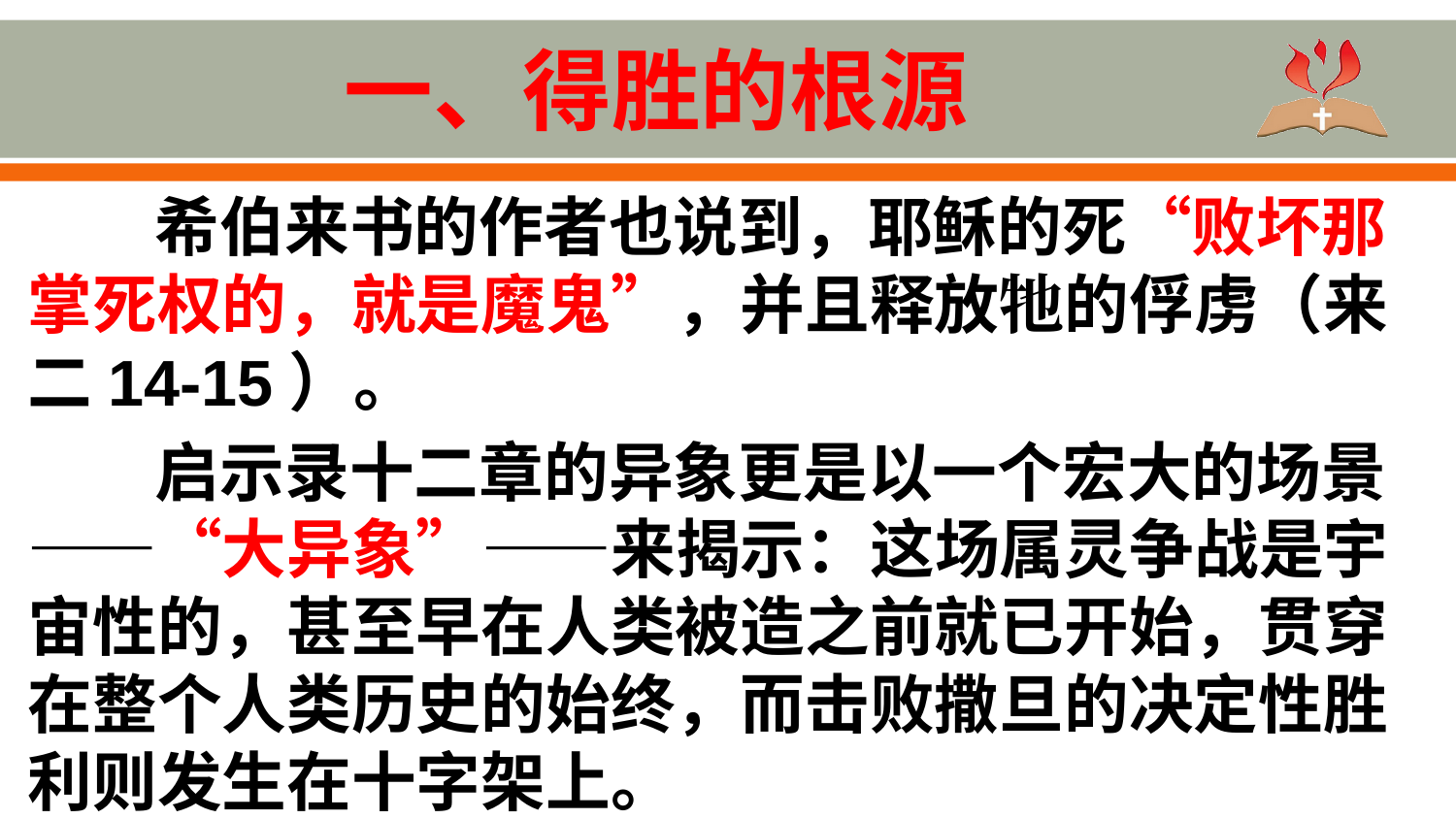

# 一、得胜的根源
希伯来书的作者也说到，耶稣的死“败坏那掌死权的，就是魔鬼”，并且释放牠的俘虏（来二14-15）。
启示录十二章的异象更是以一个宏大的场景——“大异象”——来揭示：这场属灵争战是宇宙性的，甚至早在人类被造之前就已开始，贯穿在整个人类历史的始终，而击败撒旦的决定性胜利则发生在十字架上。

7